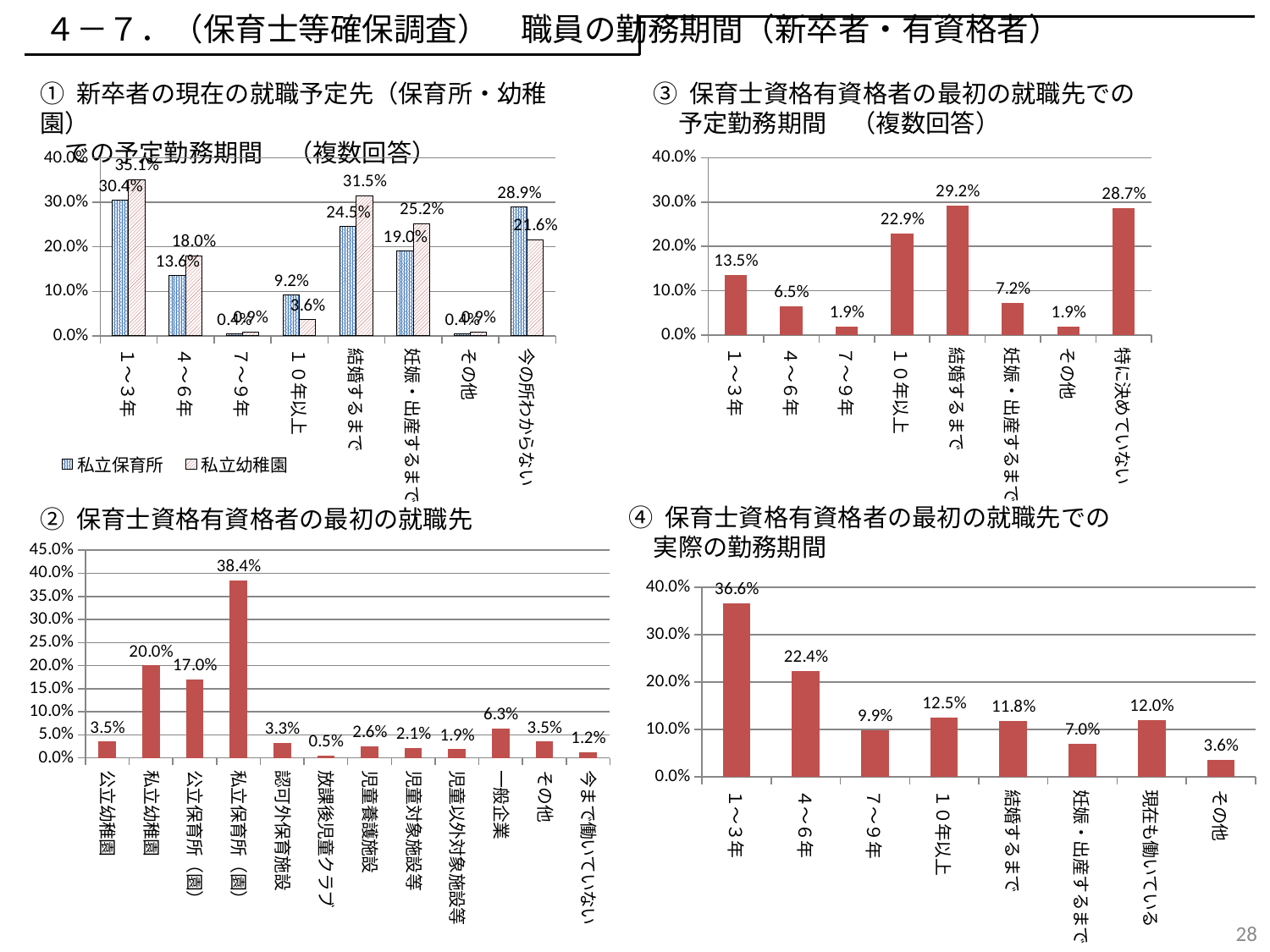

４－７．（保育士等確保調査）　職員の勤務期間（新卒者・有資格者）
① 新卒者の現在の就職予定先（保育所・幼稚園）
　での予定勤務期間　（複数回答）
③ 保育士資格有資格者の最初の就職先での
　予定勤務期間　（複数回答）

### Chart

| Category | 保育士登録者 |
|---|---|
| １～３年 | 0.13493975903614458 |
| ４～６年 | 0.06506024096385542 |
| ７～９年 | 0.01927710843373494 |
| １０年以上 | 0.2289156626506024 |
| 結婚するまで | 0.29156626506024097 |
| 妊娠・出産するまで | 0.07228915662650602 |
| その他 | 0.01927710843373494 |
| 特に決めていない | 0.28674698795180725 |

### Chart

| Category | 私立保育所 | 私立幼稚園 |
|---|---|---|
| １～３年 | 0.304029304029304 | 0.35135135135135137 |
| ４～６年 | 0.13553113553113552 | 0.18018018018018017 |
| ７～９年 | 0.003663003663003663 | 0.009009009009009009 |
| １０年以上 | 0.09157509157509157 | 0.036036036036036036 |
| 結婚するまで | 0.2454212454212454 | 0.3153153153153153 |
| 妊娠・出産するまで | 0.19047619047619047 | 0.25225225225225223 |
| その他 | 0.003663003663003663 | 0.009009009009009009 |
| 今の所わからない | 0.2893772893772894 | 0.21621621621621623 |
④ 保育士資格有資格者の最初の就職先での
　実際の勤務期間
② 保育士資格有資格者の最初の就職先

### Chart

| Category |  |
|---|---|
| 公立幼稚園 | 0.03488372093023256 |
| 私立幼稚園 | 0.2 |
| 公立保育所（園） | 0.1697674418604651 |
| 私立保育所（園） | 0.38372093023255816 |
| 認可外保育施設 | 0.03255813953488372 |
| 放課後児童クラブ | 0.004651162790697674 |
| 児童養護施設 | 0.02558139534883721 |
| 児童対象施設等 | 0.020930232558139535 |
| 児童以外対象施設等 | 0.018604651162790697 |
| 一般企業 | 0.06279069767441861 |
| その他 | 0.03488372093023256 |
| 今まで働いていない | 0.011627906976744186 |

### Chart

| Category | 保育士登録者 |
|---|---|
| １～３年 | 0.36626506024096384 |
| ４～６年 | 0.22409638554216868 |
| ７～９年 | 0.09879518072289156 |
| １０年以上 | 0.12530120481927712 |
| 結婚するまで | 0.1180722891566265 |
| 妊娠・出産するまで | 0.06987951807228916 |
| 現在も働いている | 0.12048192771084337 |
| その他 | 0.03614457831325301 |
28